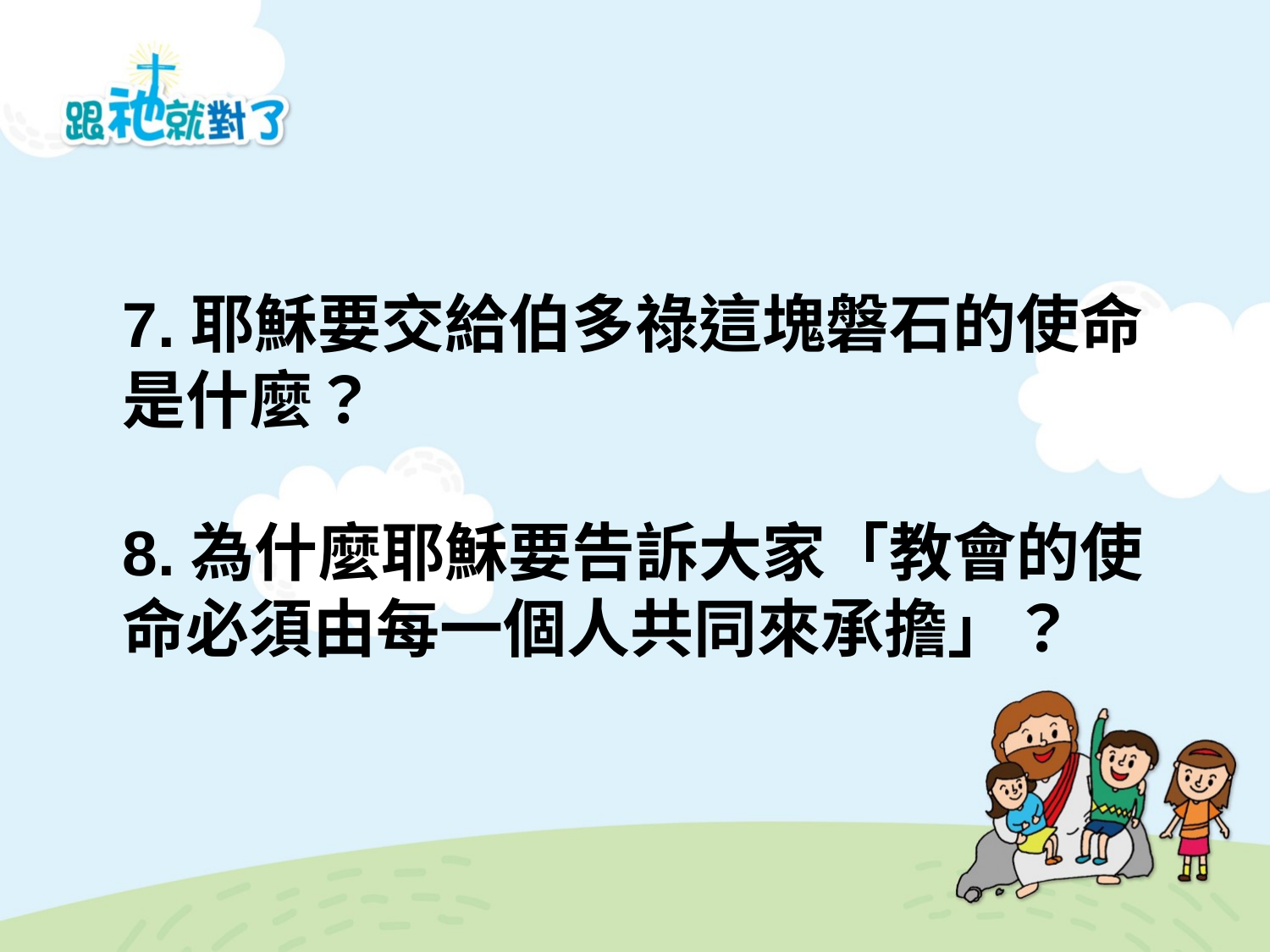

7.耶穌要交給伯多祿這塊磐石的使命是什麼？

8.為什麼耶穌要告訴大家「教會的使命必須由每一個人共同來承擔」？